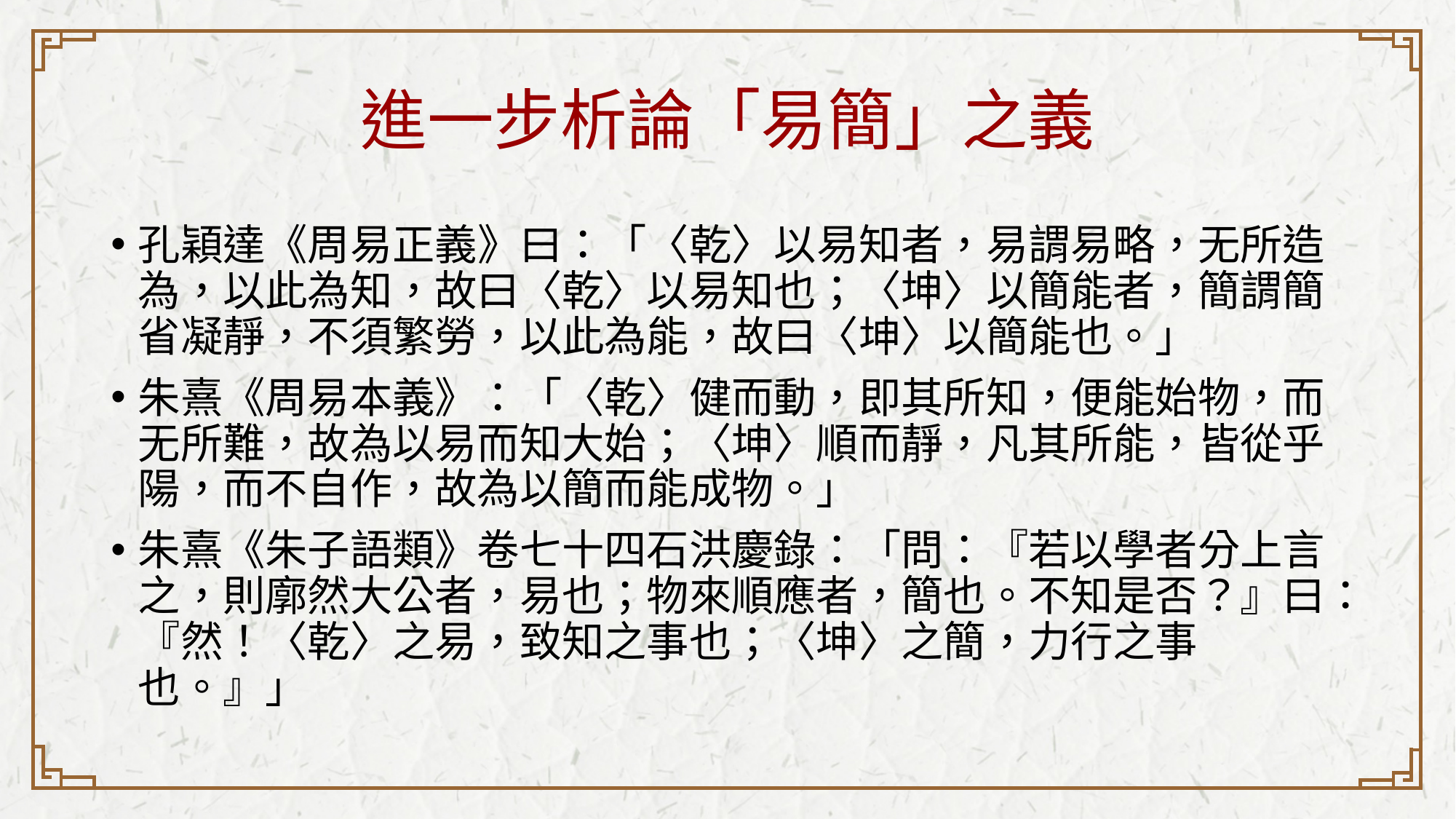

# 進一步析論「易簡」之義
孔穎達《周易正義》曰：「〈乾〉以易知者，易謂易略，无所造為，以此為知，故曰〈乾〉以易知也；〈坤〉以簡能者，簡謂簡省凝靜，不須繁勞，以此為能，故曰〈坤〉以簡能也。」
朱熹《周易本義》：「〈乾〉健而動，即其所知，便能始物，而无所難，故為以易而知大始；〈坤〉順而靜，凡其所能，皆從乎陽，而不自作，故為以簡而能成物。」
朱熹《朱子語類》卷七十四石洪慶錄：「問：『若以學者分上言之，則廓然大公者，易也；物來順應者，簡也。不知是否？』曰：『然！〈乾〉之易，致知之事也；〈坤〉之簡，力行之事也。』」